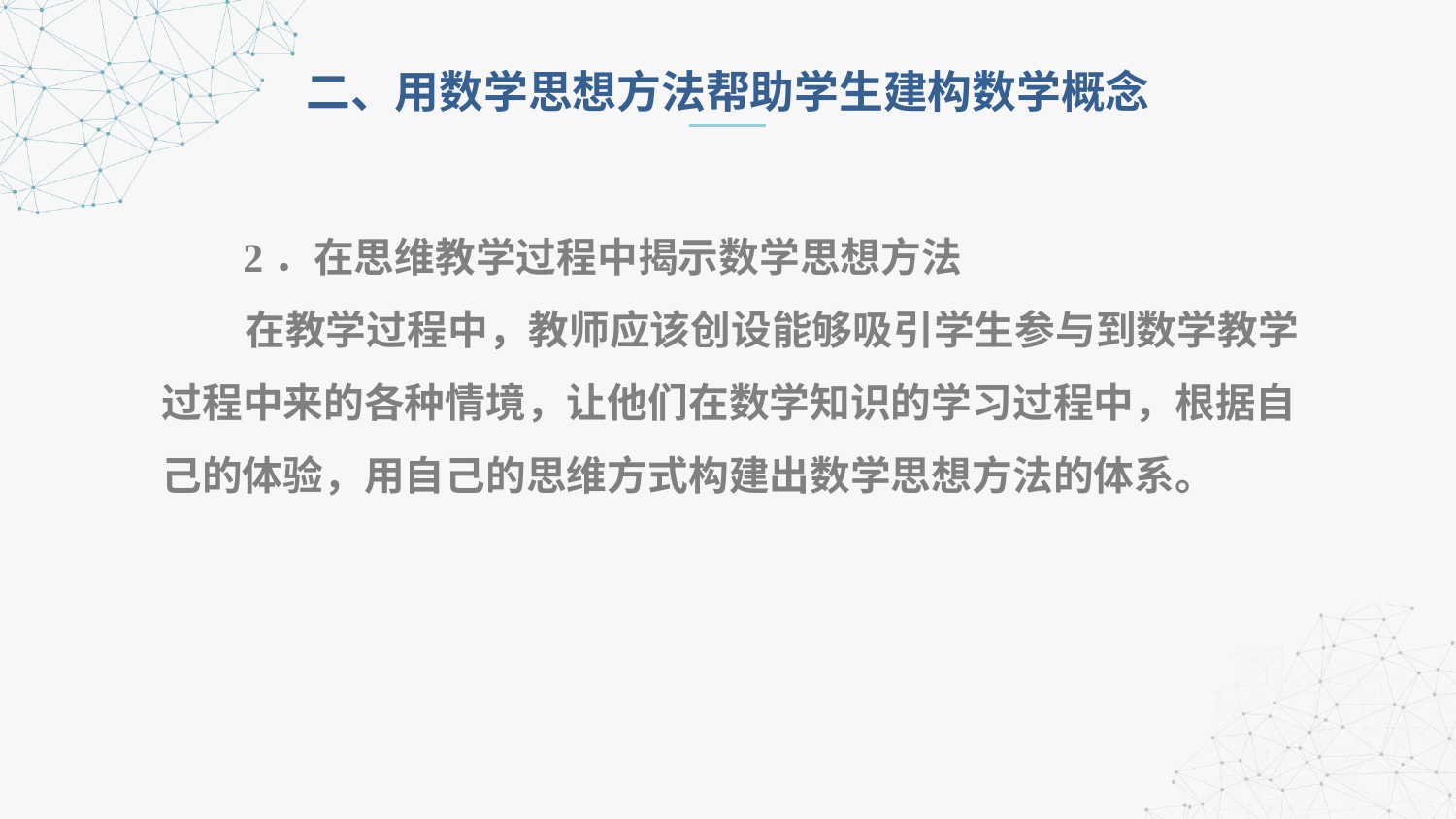

二、用数学思想方法帮助学生建构数学概念
        2．在思维教学过程中揭示数学思想方法
        在教学过程中，教师应该创设能够吸引学生参与到数学教学过程中来的各种情境，让他们在数学知识的学习过程中，根据自己的体验，用自己的思维方式构建出数学思想方法的体系。